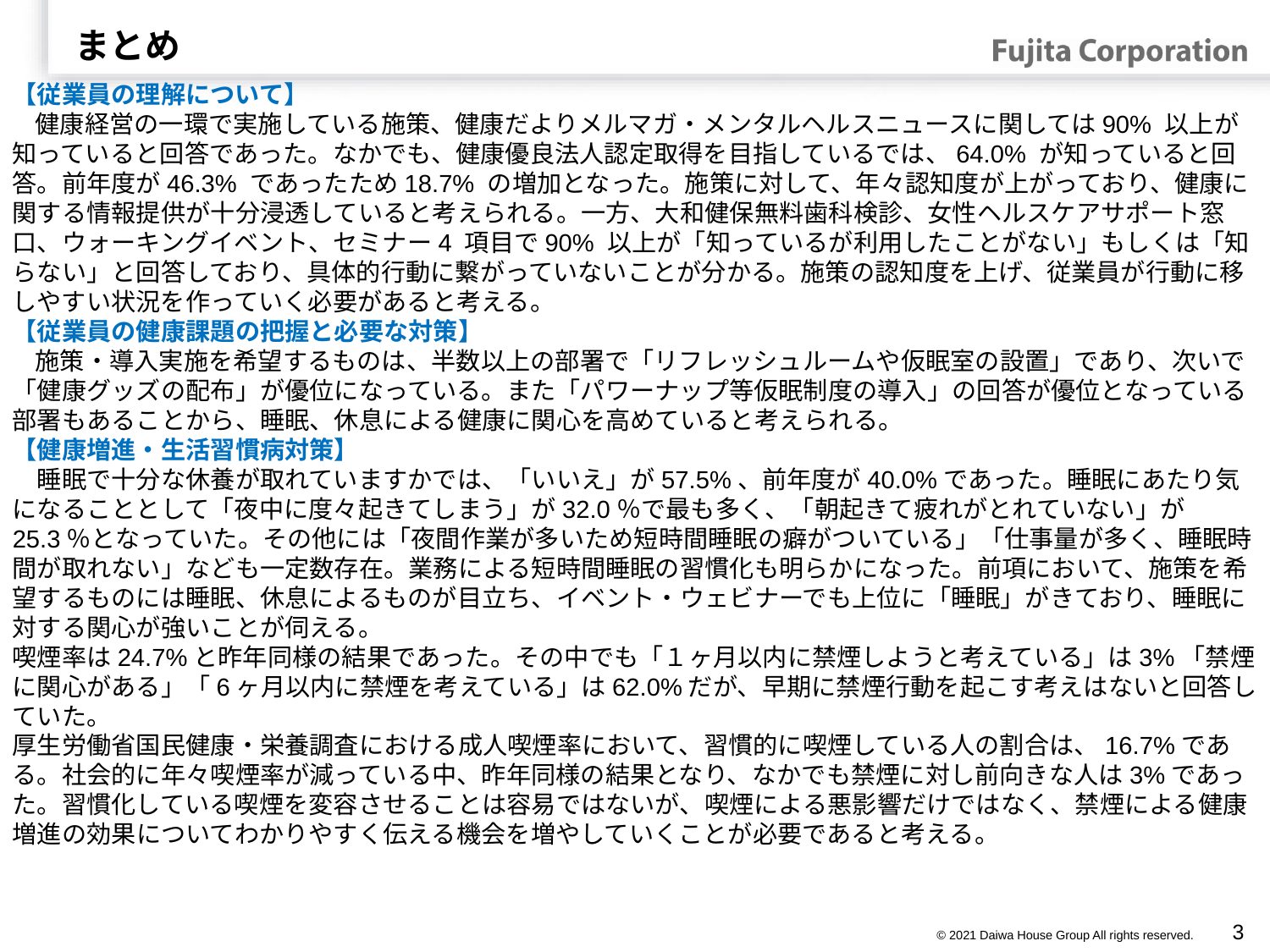

# まとめ
【従業員の理解について】
　健康経営の一環で実施している施策、健康だよりメルマガ・メンタルヘルスニュースに関しては90% 以上が知っていると回答であった。なかでも、健康優良法人認定取得を目指しているでは、64.0% が知っていると回答。前年度が46.3% であったため18.7% の増加となった。施策に対して、年々認知度が上がっており、健康に関する情報提供が十分浸透していると考えられる。一方、大和健保無料歯科検診、女性ヘルスケアサポート窓口、ウォーキングイベント、セミナー4 項目で90% 以上が「知っているが利用したことがない」もしくは「知らない」と回答しており、具体的行動に繋がっていないことが分かる。施策の認知度を上げ、従業員が行動に移しやすい状況を作っていく必要があると考える。
【従業員の健康課題の把握と必要な対策】
　施策・導入実施を希望するものは、半数以上の部署で「リフレッシュルームや仮眠室の設置」であり、次いで「健康グッズの配布」が優位になっている。また「パワーナップ等仮眠制度の導入」の回答が優位となっている部署もあることから、睡眠、休息による健康に関心を高めていると考えられる。
【健康増進・生活習慣病対策】
　睡眠で十分な休養が取れていますかでは、「いいえ」が57.5%、前年度が40.0%であった。睡眠にあたり気になることとして「夜中に度々起きてしまう」が32.0％で最も多く、「朝起きて疲れがとれていない」が25.3％となっていた。その他には「夜間作業が多いため短時間睡眠の癖がついている」「仕事量が多く、睡眠時間が取れない」なども一定数存在。業務による短時間睡眠の習慣化も明らかになった。前項において、施策を希望するものには睡眠、休息によるものが目立ち、イベント・ウェビナーでも上位に「睡眠」がきており、睡眠に対する関心が強いことが伺える。
喫煙率は24.7%と昨年同様の結果であった。その中でも「１ヶ月以内に禁煙しようと考えている」は3%「禁煙に関心がある」「6ヶ月以内に禁煙を考えている」は62.0%だが、早期に禁煙行動を起こす考えはないと回答していた。
厚生労働省国民健康・栄養調査における成人喫煙率において、習慣的に喫煙している人の割合は、16.7%である。社会的に年々喫煙率が減っている中、昨年同様の結果となり、なかでも禁煙に対し前向きな人は3%であった。習慣化している喫煙を変容させることは容易ではないが、喫煙による悪影響だけではなく、禁煙による健康増進の効果についてわかりやすく伝える機会を増やしていくことが必要であると考える。
© 2021 Daiwa House Group All rights reserved.
3